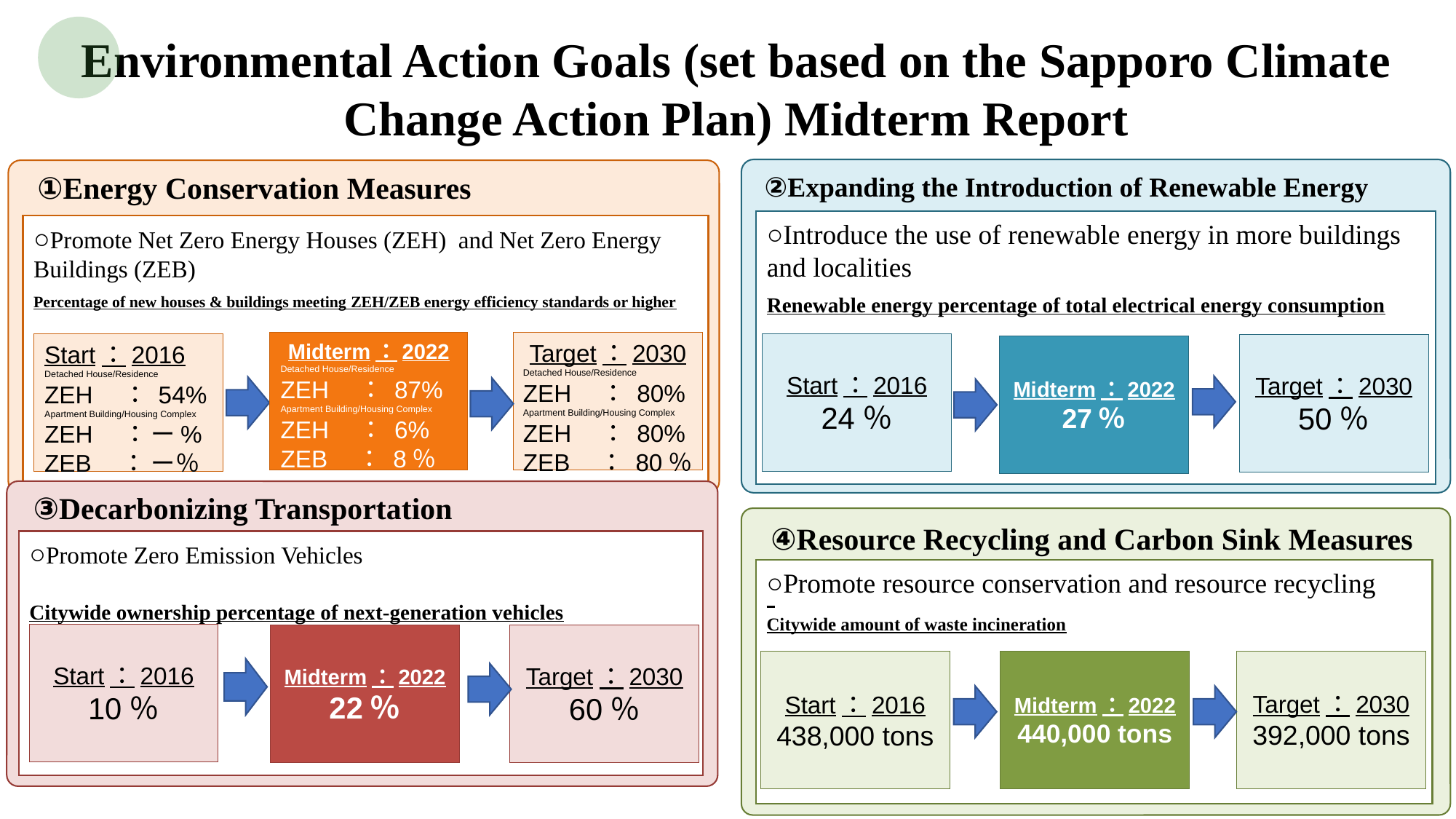

Environmental Action Goals (set based on the Sapporo Climate Change Action Plan) Midterm Report

○Introduce the use of renewable energy in more buildings and localities
Renewable energy percentage of total electrical energy consumption

②Expanding the Introduction of Renewable Energy

Start：2016
24％
Target：2030
50％

○Promote Net Zero Energy Houses (ZEH)  and Net Zero Energy Buildings (ZEB)
Percentage of new houses & buildings meeting ZEH/ZEB energy efficiency standards or higher
①Energy Conservation Measures
Midterm：2022
Detached House/Residence
ZEH　： 87%
Apartment Building/Housing Complex
ZEH　： 6%
ZEB　： 8％
Target：2030
Detached House/Residence
ZEH　： 80%
Apartment Building/Housing Complex
ZEH　： 80%
ZEB　： 80％

Start：2016
Detached House/Residence
ZEH　： 54%
Apartment Building/Housing Complex
ZEH　： ー%
ZEB　： ー％
Midterm：2022
27％

○Promote Zero Emission Vehicles

Citywide ownership percentage of next-generation vehicles
③Decarbonizing Transportation

Start：2016
10％
Target：2030
60％

○Promote resource conservation and resource recycling

Citywide amount of waste incineration
④Resource Recycling and Carbon Sink Measures

Midterm：2022
22％
Midterm：2022
440,000 tons
Target：2030
392,000 tons
Start：2016
438,000 tons